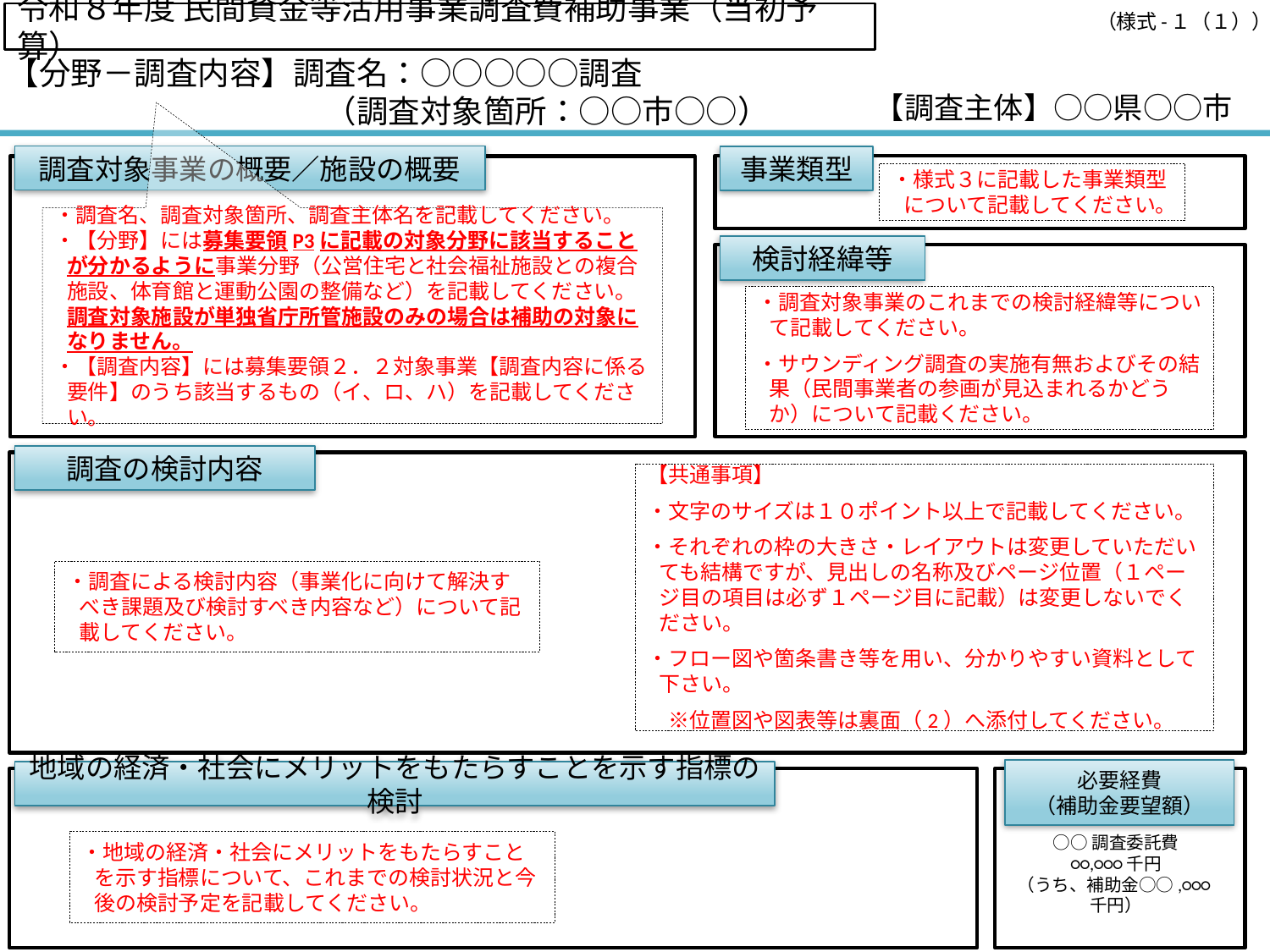

（様式-１（１））
令和８年度 民間資金等活用事業調査費補助事業（当初予算）
# 【分野－調査内容】調査名：○○○○○調査 　　　　　　　　　　（調査対象箇所：○○市○○）
【調査主体】○○県○○市

調査対象事業の概要／施設の概要
事業類型

・様式３に記載した事業類型について記載してください。
・調査名、調査対象箇所、調査主体名を記載してください。
・【分野】には募集要領P3に記載の対象分野に該当することが分かるように事業分野（公営住宅と社会福祉施設との複合施設、体育館と運動公園の整備など）を記載してください。調査対象施設が単独省庁所管施設のみの場合は補助の対象になりません。
・【調査内容】には募集要領２．２対象事業【調査内容に係る要件】のうち該当するもの（イ、ロ、ハ）を記載してください。
検討経緯等

・調査対象事業のこれまでの検討経緯等について記載してください。
・サウンディング調査の実施有無およびその結果（民間事業者の参画が見込まれるかどうか）について記載ください。
調査の検討内容

【共通事項】
・文字のサイズは１０ポイント以上で記載してください。
・それぞれの枠の大きさ・レイアウトは変更していただいても結構ですが、見出しの名称及びページ位置（１ページ目の項目は必ず１ページ目に記載）は変更しないでください。
・フロー図や箇条書き等を用い、分かりやすい資料として下さい。
　※位置図や図表等は裏面（2）へ添付してください。
・調査による検討内容（事業化に向けて解決すべき課題及び検討すべき内容など）について記載してください。
必要経費
（補助金要望額）
地域の経済・社会にメリットをもたらすことを示す指標の検討

○○調査委託費
○○,○○○千円
（うち、補助金○○,○○○千円）
・地域の経済・社会にメリットをもたらすことを示す指標について、これまでの検討状況と今後の検討予定を記載してください。